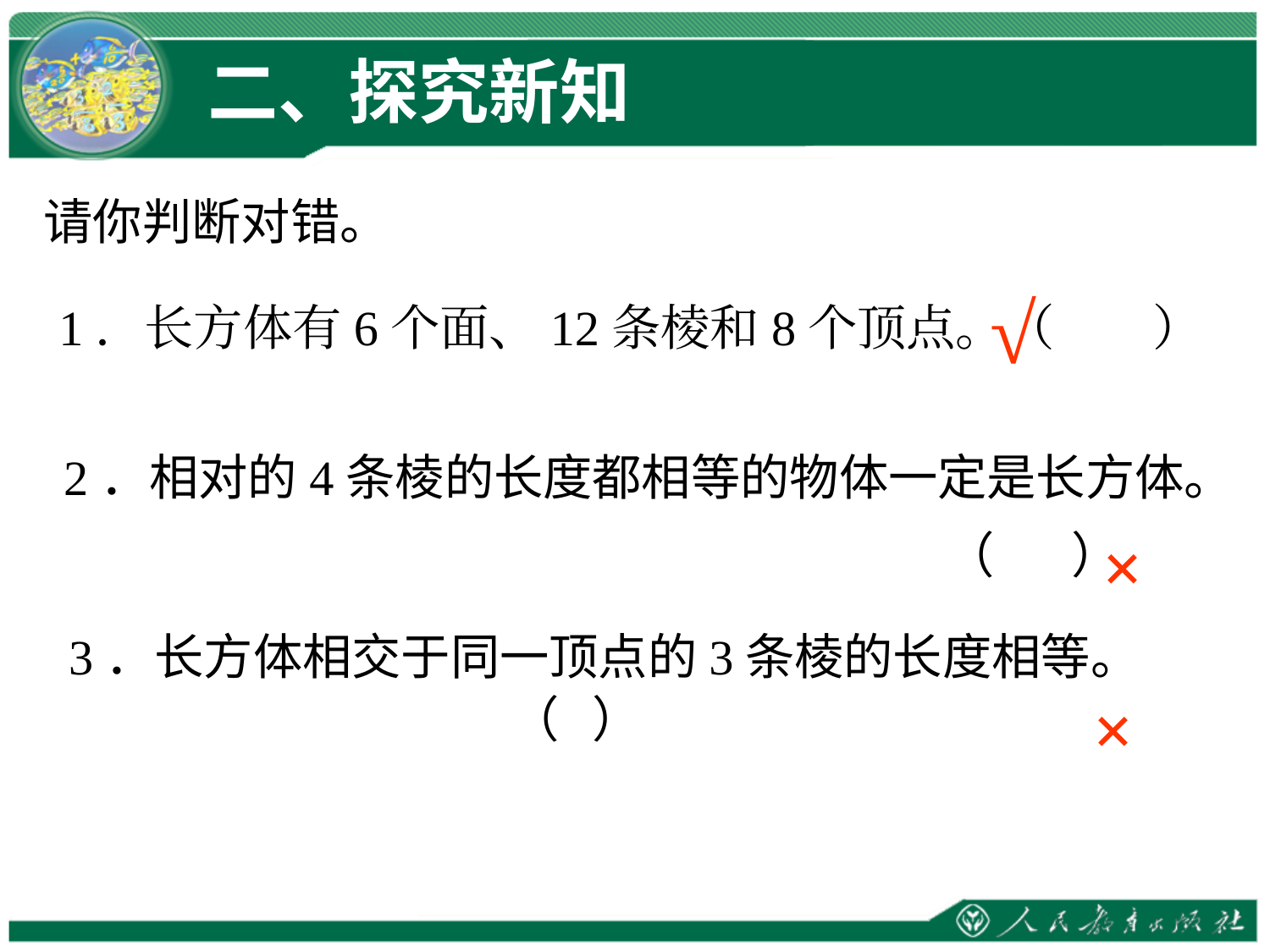

二、探究新知
# 请你判断对错。
√
1．长方体有6个面、12条棱和8个顶点。（        ）

2．相对的4条棱的长度都相等的物体一定是长方体。
                                                                               （       ）
×
3．长方体相交于同一顶点的3条棱的长度相等。
                                       （   ）
×